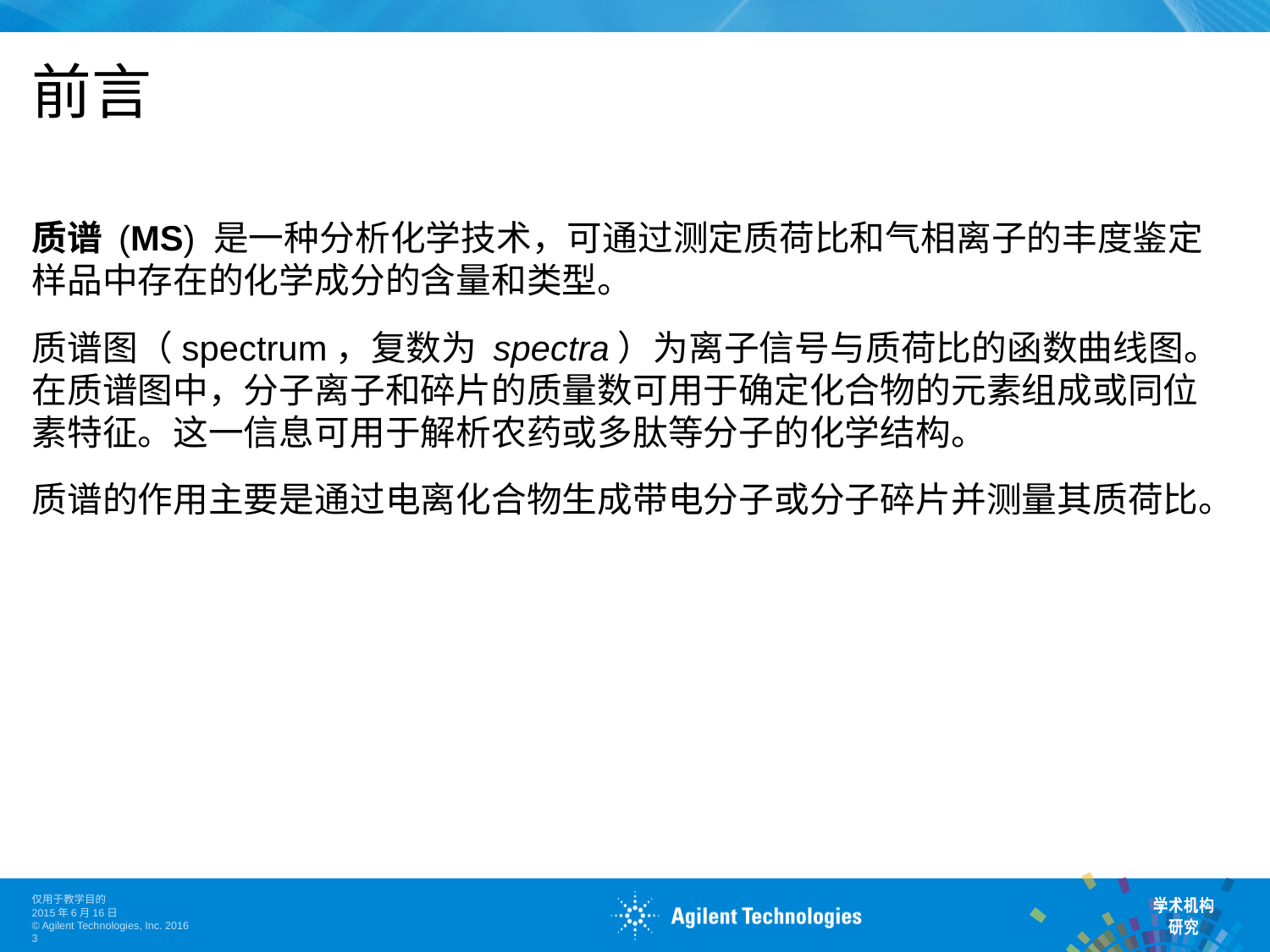

# 前言
质谱 (MS) 是一种分析化学技术，可通过测定质荷比和气相离子的丰度鉴定样品中存在的化学成分的含量和类型。
质谱图（spectrum，复数为 spectra）为离子信号与质荷比的函数曲线图。在质谱图中，分子离子和碎片的质量数可用于确定化合物的元素组成或同位素特征。这一信息可用于解析农药或多肽等分子的化学结构。
质谱的作用主要是通过电离化合物生成带电分子或分子碎片并测量其质荷比。